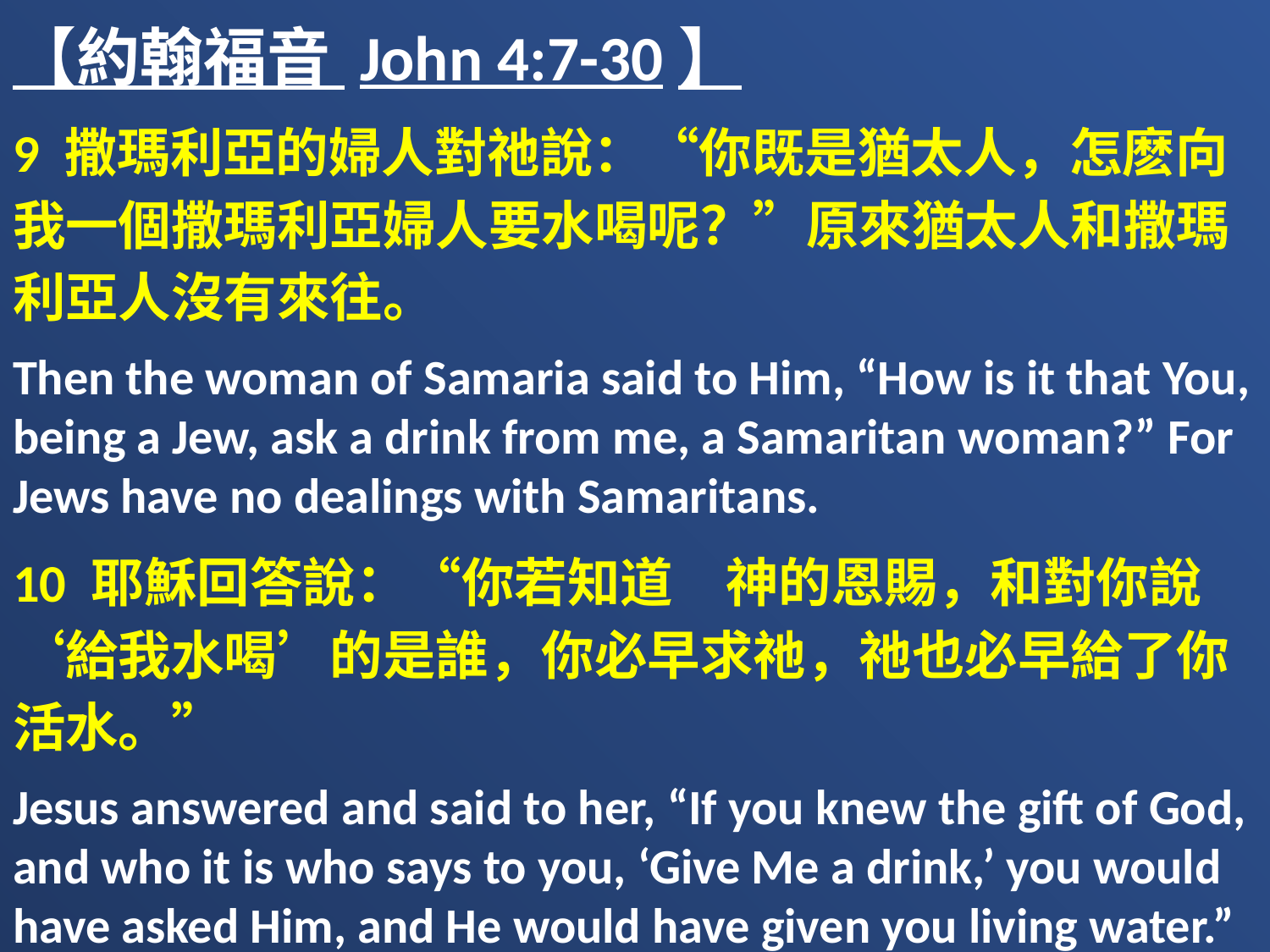

【約翰福音 John 4:7-30】
9 撒瑪利亞的婦人對祂說：“你既是猶太人，怎麽向我一個撒瑪利亞婦人要水喝呢？”原來猶太人和撒瑪利亞人沒有來往。
Then the woman of Samaria said to Him, “How is it that You, being a Jew, ask a drink from me, a Samaritan woman?” For Jews have no dealings with Samaritans.
10 耶穌回答說：“你若知道　神的恩賜，和對你說‘給我水喝’的是誰，你必早求祂，祂也必早給了你活水。”
Jesus answered and said to her, “If you knew the gift of God, and who it is who says to you, ‘Give Me a drink,’ you would have asked Him, and He would have given you living water.”